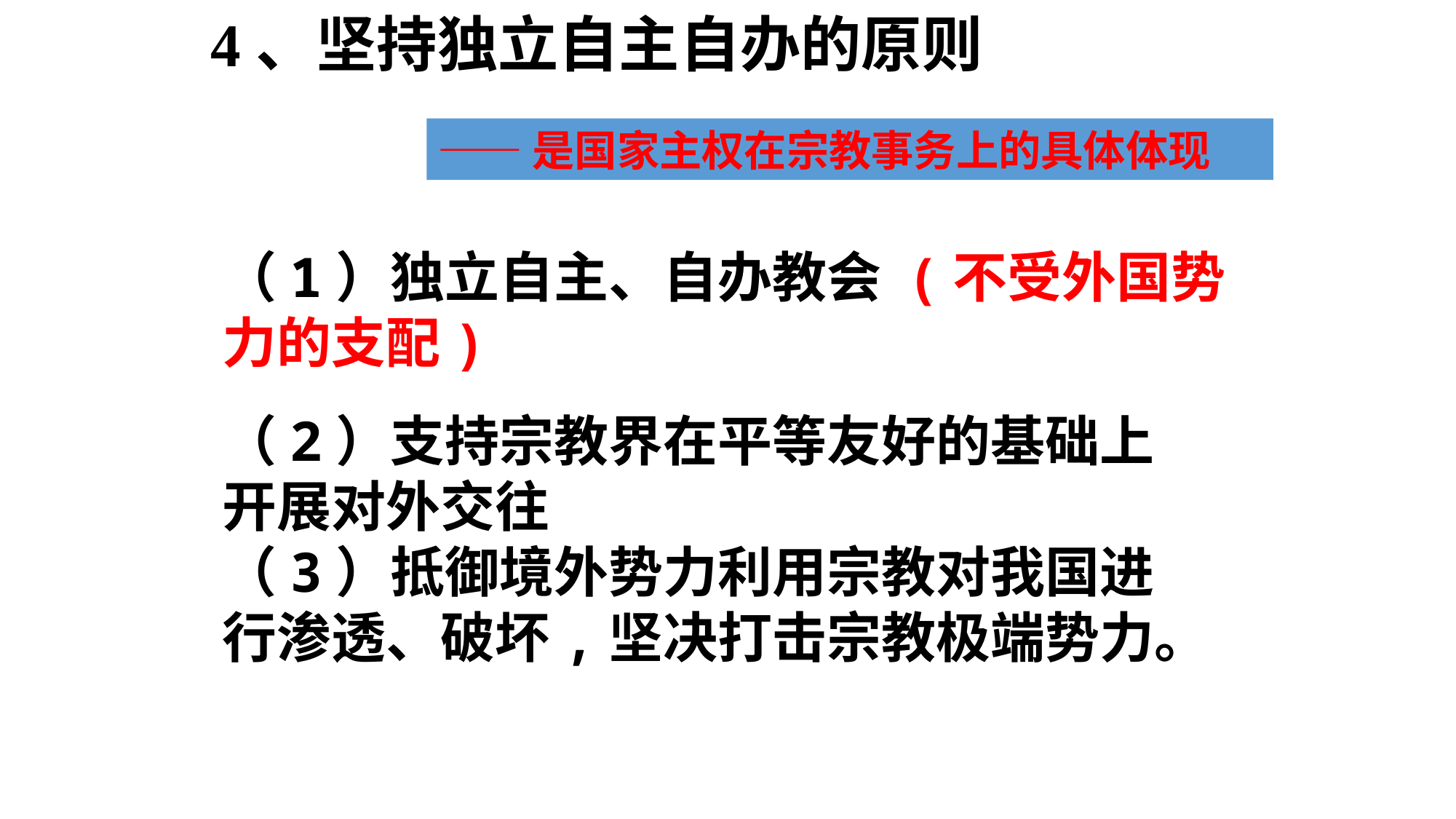

4、坚持独立自主自办的原则
——是国家主权在宗教事务上的具体体现
（1）独立自主、自办教会 (不受外国势力的支配)
（2）支持宗教界在平等友好的基础上开展对外交往
（3）抵御境外势力利用宗教对我国进行渗透、破坏,坚决打击宗教极端势力。